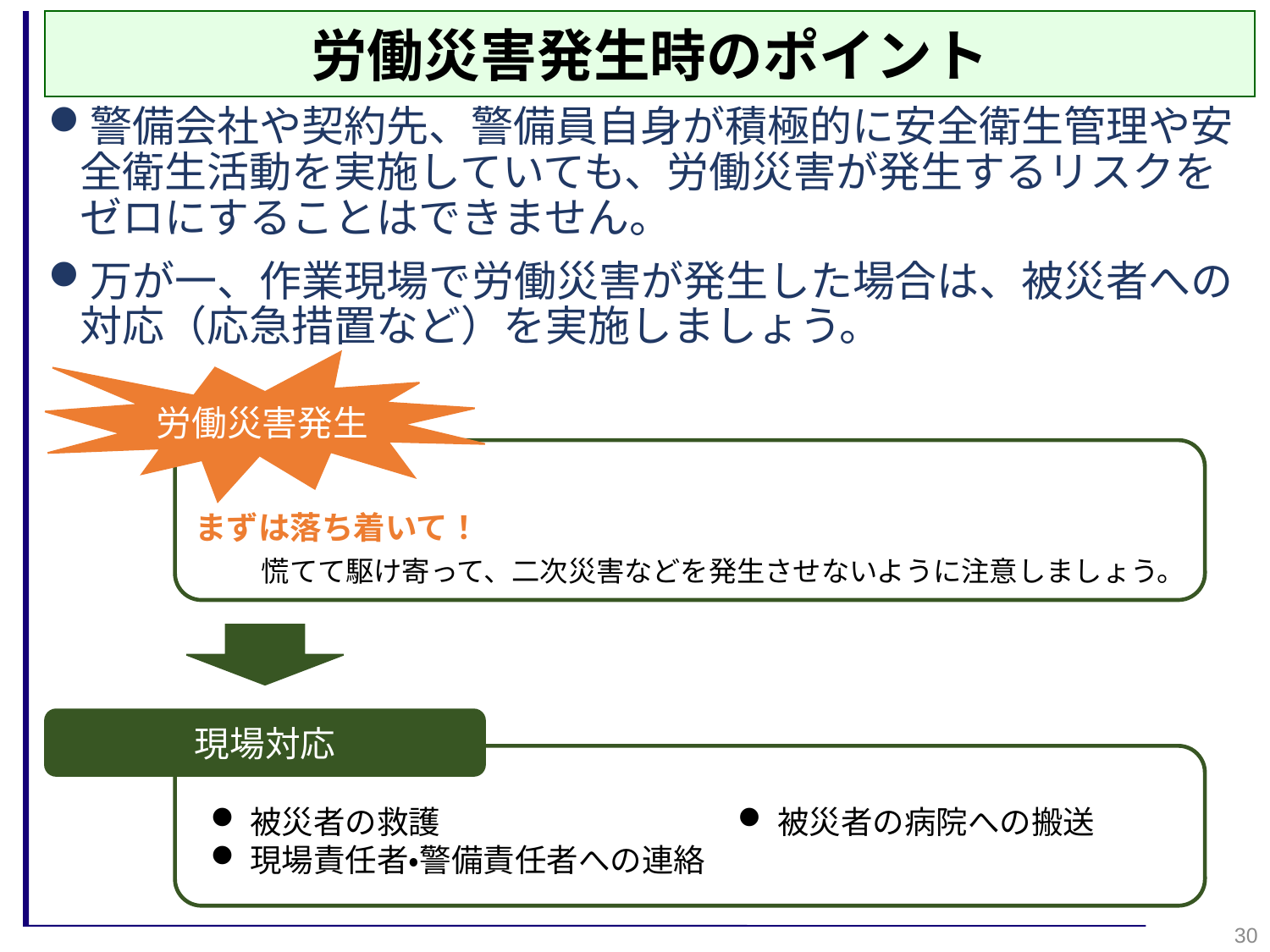

労働災害発生時のポイント
警備会社や契約先、警備員自身が積極的に安全衛生管理や安全衛生活動を実施していても、労働災害が発生するリスクをゼロにすることはできません。
万が一、作業現場で労働災害が発生した場合は、被災者への対応（応急措置など）を実施しましょう。
労働災害発生

まずは落ち着いて！
慌てて駆け寄って、二次災害などを発生させないように注意しましょう。

現場対応

被災者の病院への搬送
被災者の救護
現場責任者・警備責任者への連絡
30